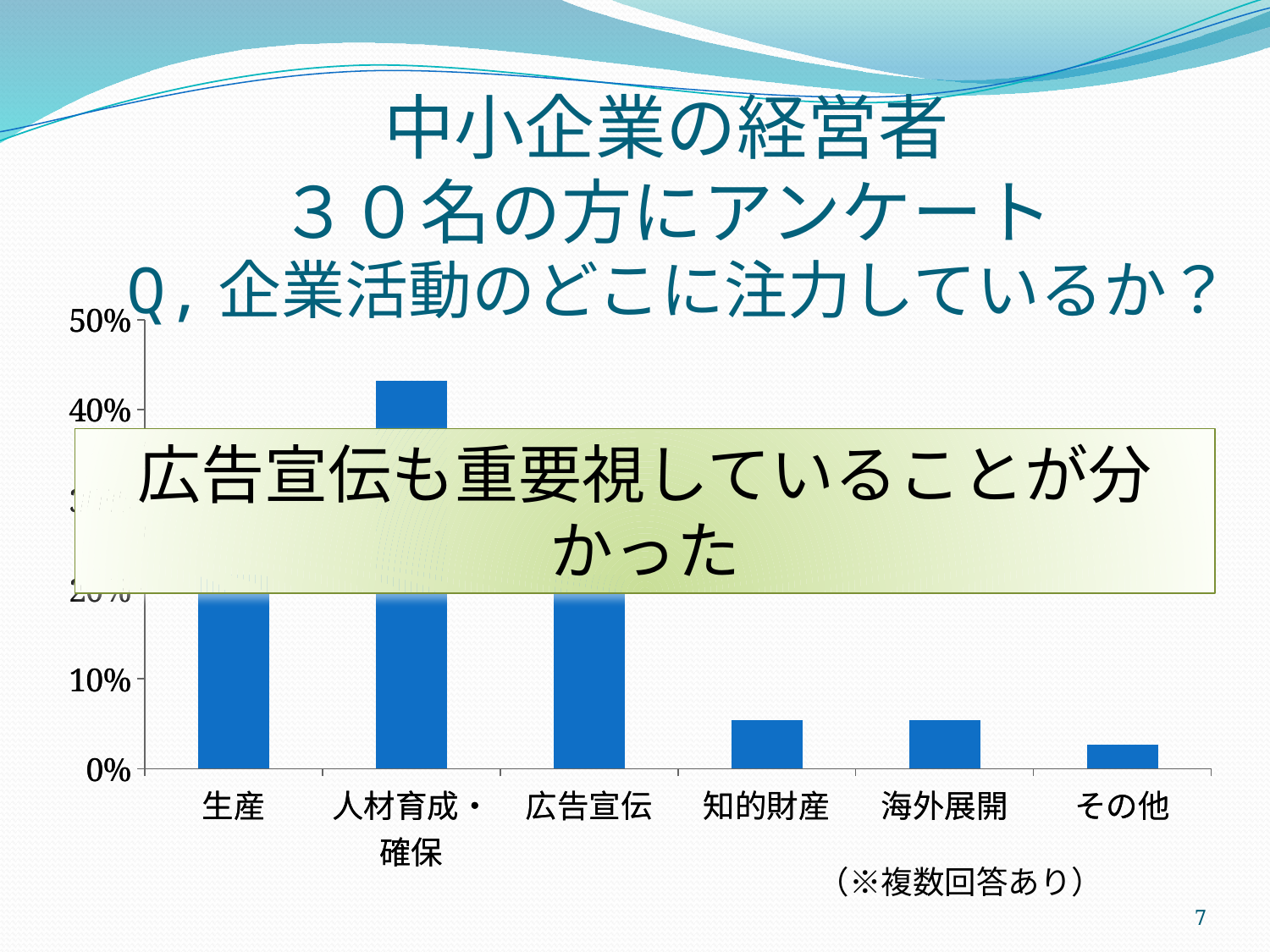

中小企業の経営者
３０名の方にアンケート
# Q,企業活動のどこに注力しているか？

### Chart

| Category |  |
|---|---|
| 生産 | 0.2162162162162165 |
| 人材育成・確保 | 0.43243243243243246 |
| 広告宣伝 | 0.2162162162162165 |
| 知的財産 | 0.05405405405405409 |
| 海外展開 | 0.05405405405405409 |
| その他 | 0.0270270270270271 |

### Chart

| Category |  |
|---|---|
| 生産 | 0.2162162162162165 |
| 人材育成・確保 | 0.43243243243243246 |
| 広告宣伝 | 0.2162162162162165 |
| 知的財産 | 0.05405405405405409 |
| 海外展開 | 0.05405405405405409 |
| その他 | 0.0270270270270271 |
広告宣伝も重要視していることが分かった
（※複数回答あり）
7